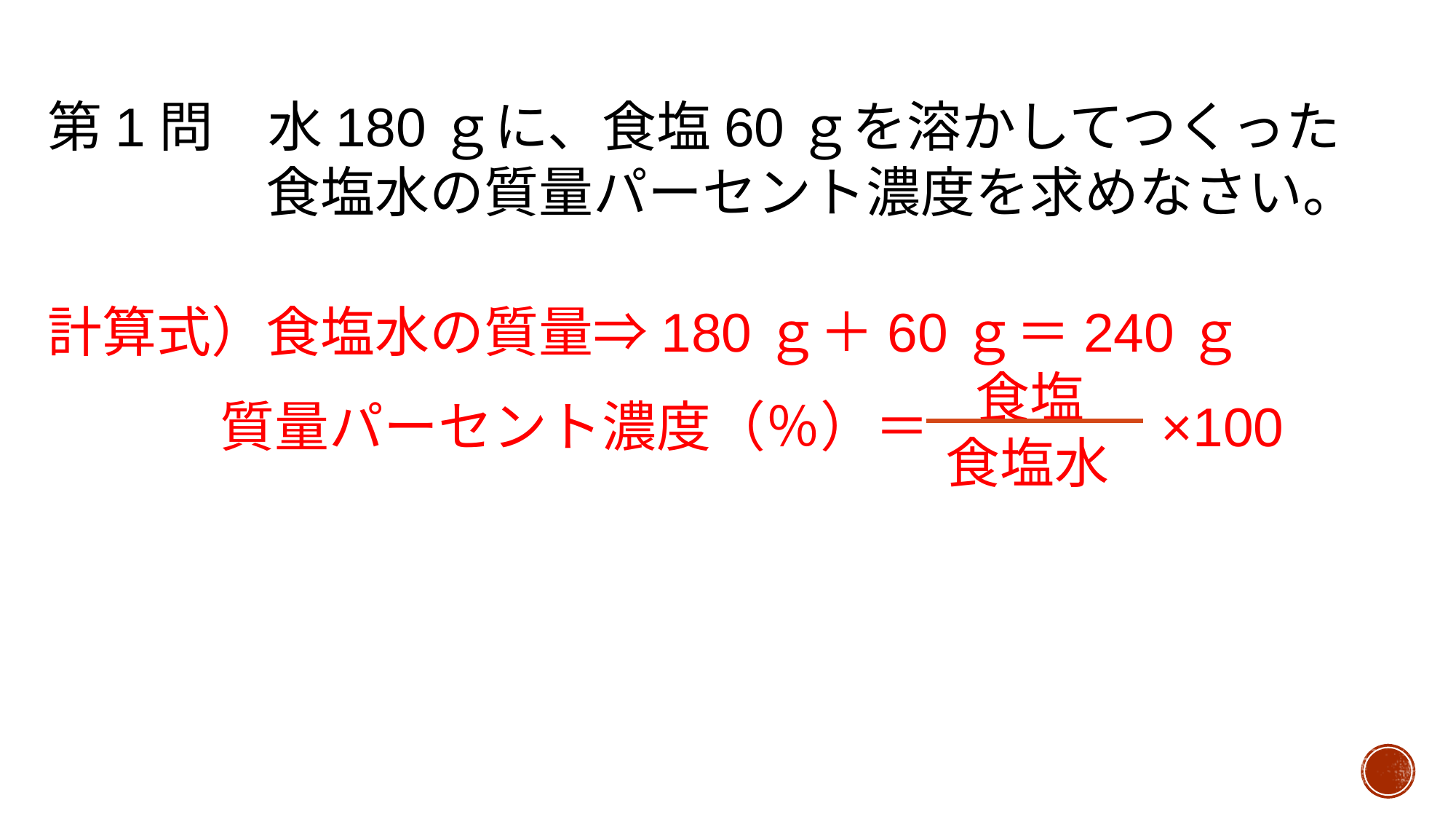

第1問　水180ｇに、食塩60ｇを溶かしてつくった
　　　　食塩水の質量パーセント濃度を求めなさい。
計算式）食塩水の質量⇒180ｇ＋60ｇ＝240ｇ
　　　　　　　　　　　　　　　　　食塩
　　　　　　　　　　　　　　　　  食塩水

質量パーセント濃度（％）＝　　　　×100